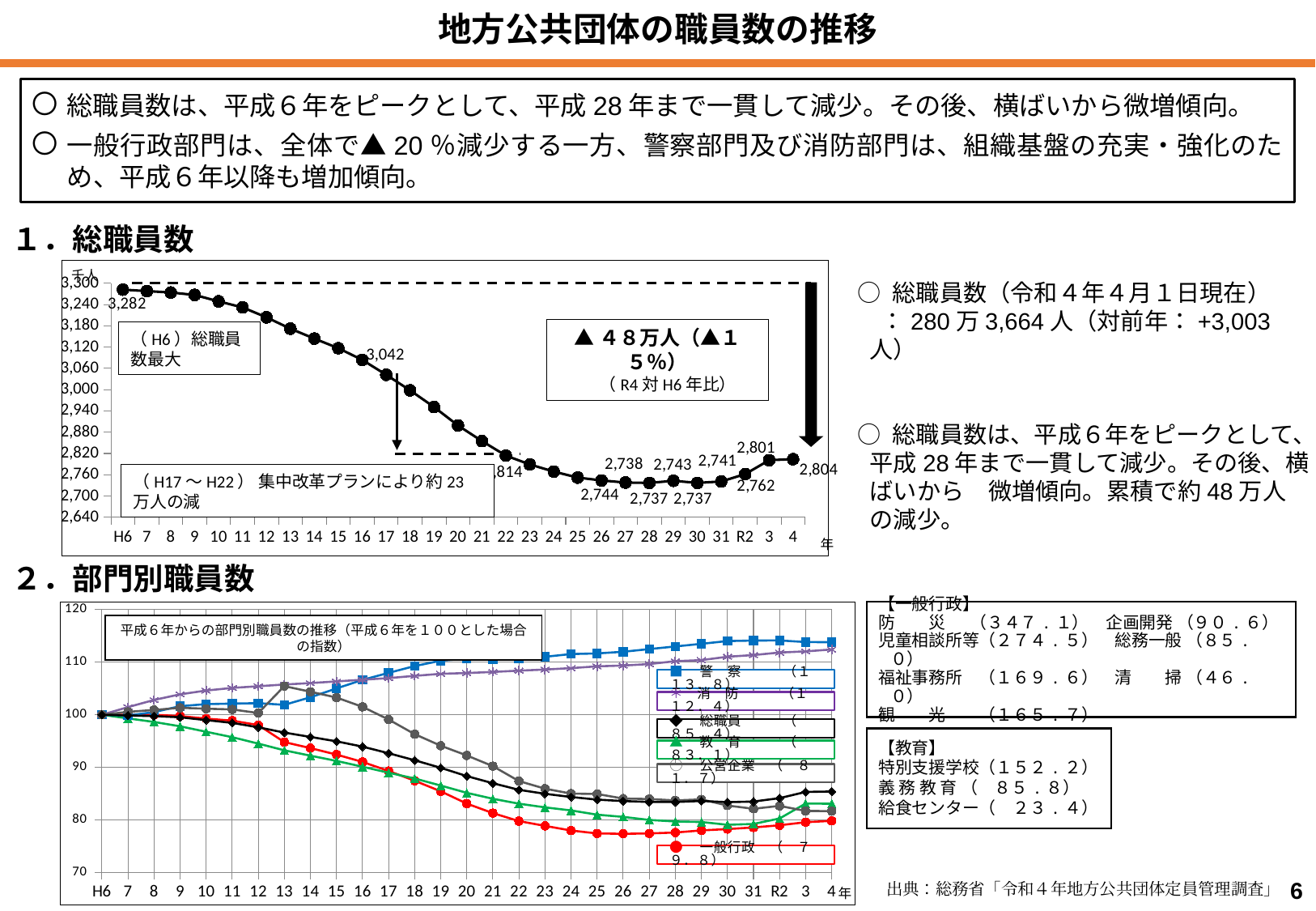

# 地方公共団体の職員数の推移
総職員数は、平成６年をピークとして、平成28年まで一貫して減少。その後、横ばいから微増傾向。
一般行政部門は、全体で▲20％減少する一方、警察部門及び消防部門は、組織基盤の充実・強化のため、平成６年以降も増加傾向。
１．総職員数

### Chart:

| Category | 千人 |
|---|---|
| H6 | 3282.0 |
| 7 | 3278.0 |
| 8 | 3274.0 |
| 9 | 3267.0 |
| 10 | 3249.0 |
| 11 | 3232.0 |
| 12 | 3204.0 |
| 13 | 3172.0 |
| 14 | 3144.0 |
| 15 | 3117.0 |
| 16 | 3084.0 |
| 17 | 3042.0 |
| 18 | 2998.0 |
| 19 | 2951.0 |
| 20 | 2899.0 |
| 21 | 2855.0 |
| 22 | 2814.0 |
| 23 | 2789.0 |
| 24 | 2769.0 |
| 25 | 2752.0 |
| 26 | 2744.0 |
| 27 | 2738.0 |
| 28 | 2737.0 |
| 29 | 2743.0 |
| 30 | 2737.0 |
| 31 | 2741.0 |
| R2 | 2762.0 |
| 3 | 2801.0 |
| 4 | 2804.0 |
○ 総職員数（令和４年４月１日現在）
　：280万3,664人（対前年：+3,003人）

○ 総職員数は、平成６年をピークとして、平成28年まで一貫して減少。その後、横ばいから　微増傾向。累積で約48万人の減少。

▲４８万人（▲１５％）
　 （R4対H6年比）
（H6）総職員数最大
（H17～H22） 集中改革プランにより約23万人の減
年
２．部門別職員数

### Chart

| Category | 一般行政 | 教     育 | 警     察 | 消     防 | 公営企業 | 総職員 |
|---|---|---|---|---|---|---|
| H6 | 100.0 | 100.0 | 100.0 | 100.0 | 100.0 | 100.0 |
| 7 | 100.027585878074 | 99.32310747610657 | 99.86850083072828 | 101.46081698560482 | 100.56030207183096 | 99.87326701786326 |
| 8 | 100.00280967276677 | 98.6428582022965 | 100.51221682401948 | 102.82062734050228 | 100.92057981321705 | 99.75594761540927 |
| 9 | 99.75990069083893 | 97.80640296143407 | 101.64334590580879 | 103.89734428144433 | 101.33349553629915 | 99.53163632995907 |
| 10 | 99.27237989500338 | 96.7782226555639 | 102.02996921187115 | 104.61263613563747 | 101.15803559731242 | 98.99472717679129 |
| 11 | 98.88600731877185 | 95.74926171017822 | 102.12879044386875 | 105.11217232968015 | 101.01883737904961 | 98.46659184546375 |
| 12 | 98.04336091353531 | 94.51928608955028 | 102.2130444026237 | 105.43649293984265 | 100.34179596114615 | 97.61781597639842 |
| 13 | 94.81257779813608 | 93.24481401653863 | 101.89610778207359 | 105.76493626962586 | 105.44978570492785 | 96.61964141877574 |
| 14 | 93.65907941497504 | 92.2174924141355 | 103.33039363134561 | 106.03016456522485 | 104.390007673448 | 95.7907285074876 |
| 15 | 92.4284427431261 | 91.2123409739727 | 105.01389796609368 | 106.34898821589309 | 103.28367427149034 | 94.95846448369105 |
| 16 | 91.02922570527043 | 90.11827469299399 | 106.64425143901038 | 106.67193458618203 | 101.51293256723626 | 93.94073161488285 |
| 17 | 89.30161752009768 | 88.96815849480211 | 107.98325944707355 | 106.9797643178617 | 99.10328273848515 | 92.67720987591134 |
| 18 | 87.4513202907756 | 87.87776121954629 | 109.2714788538312 | 107.40715291854193 | 96.3160431210346 | 91.34529497710886 |
| 19 | 85.43380496103069 | 86.5362322121528 | 110.29433766151956 | 107.79949840244613 | 94.11834889857947 | 89.91022674236525 |
| 20 | 83.09939259983278 | 85.14536678737956 | 110.703796152665 | 107.9479163087917 | 92.26104695775861 | 88.3285625677077 |
| 21 | 81.29107017881438 | 84.02475876287372 | 110.59237619786295 | 108.15611364963755 | 90.22617955868316 | 86.97983117704476 |
| 22 | 79.77350631835806 | 83.08502491411014 | 110.75419104388293 | 108.3959185075755 | 87.38864142538975 | 85.72374281491012 |
| 23 | 78.86232092593191 | 82.38190290249578 | 111.03530004645779 | 108.60755144810528 | 85.9384065430181 | 84.96559930686807 |
| 24 | 77.97855112838161 | 81.80196580642794 | 111.55893446301882 | 108.88102518294569 | 85.00378993468212 | 84.35399080942162 |
| 25 | 77.4226616285545 | 80.99345746022057 | 111.67350409852202 | 109.21633971209674 | 84.92845913421047 | 83.853486923959 |
| 26 | 77.35710259732961 | 80.57589338337753 | 111.98807845854625 | 109.36956745799979 | 84.05513653122719 | 83.5844839835101 |
| 27 | 77.4245347437323 | 79.99142857811977 | 112.50305125317921 | 109.65678359157592 | 83.97372311953734 | 83.42250339071656 |
| 28 | 77.6 | 79.7 | 113.0 | 110.2 | 83.7 | 83.4 |
| 29 | 78.0 | 79.6 | 113.5 | 110.4 | 83.9 | 83.6 |
| 30 | 78.25338820993194 | 79.07175716490464 | 114.0247407419073 | 111.0461401037551 | 82.72959517882877 | 83.3775070891262 |
| 31 | 78.56560245344032 | 79.23194439348603 | 114.11647519232737 | 111.36565087436013 | 82.11571933896053 | 83.49305954134846 |
| R2 | 78.98151916452252 | 80.27511297805388 | 114.14324747828688 | 111.84800906998316 | 82.66525986786696 | 84.14399791378014 |
| 3 | 79.56661223280437 | 83.11148859368572 | 113.83772845027835 | 112.06788744975435 | 81.70397334880501 | 85.32118280867097 |
| 4 | 79.82016391460638 | 83.07409596089308 | 113.81134987440649 | 112.42793829662968 | 81.67777133124964 | 85.4078242993433 |
【一般行政】
防　　災　  （３４７.１）　企画開発 （９０.６）
児童相談所等（２７４.５）　総務一般 （８５.０）
福祉事務所　（１６９.６）　清　　掃 （４６.０）
観　　光　　（１６５.７）
平成６年からの部門別職員数の推移（平成６年を１００とした場合の指数）
【教育】
特別支援学校（１５２.２）
義 務 教 育 （　８５.８）
給食センター（　２３.４）
6
出典：総務省「令和４年地方公共団体定員管理調査」
年